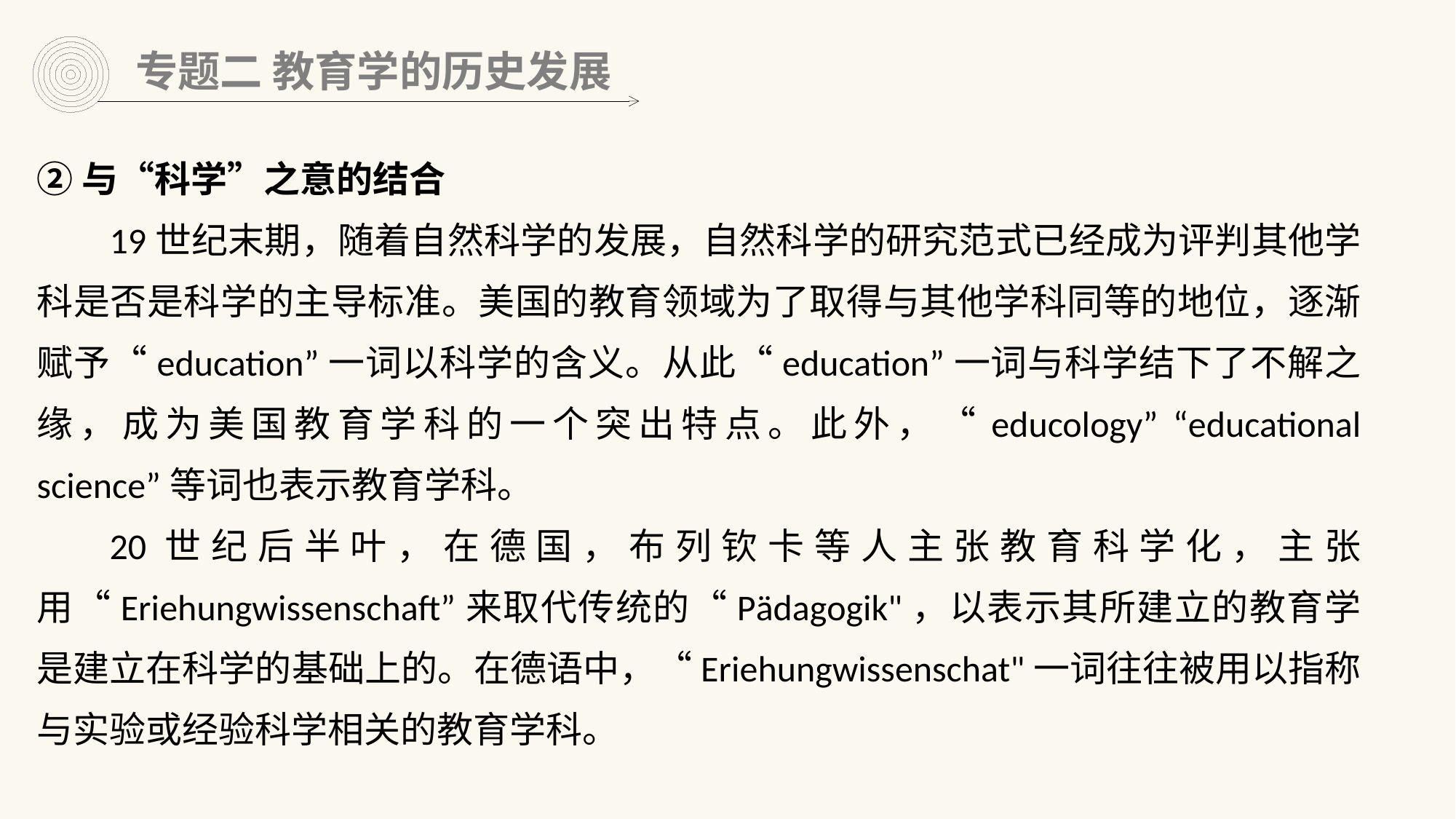

专题二 教育学的历史发展
②与“科学”之意的结合
19世纪末期，随着自然科学的发展，自然科学的研究范式已经成为评判其他学科是否是科学的主导标准。美国的教育领域为了取得与其他学科同等的地位，逐渐赋予“education”一词以科学的含义。从此“education”一词与科学结下了不解之缘，成为美国教育学科的一个突出特点。此外，“educology” “educational science”等词也表示教育学科。
20世纪后半叶，在德国，布列钦卡等人主张教育科学化，主张用“Eriehungwissenschaft”来取代传统的“Pädagogik"，以表示其所建立的教育学是建立在科学的基础上的。在德语中，“Eriehungwissenschat"一词往往被用以指称与实验或经验科学相关的教育学科。